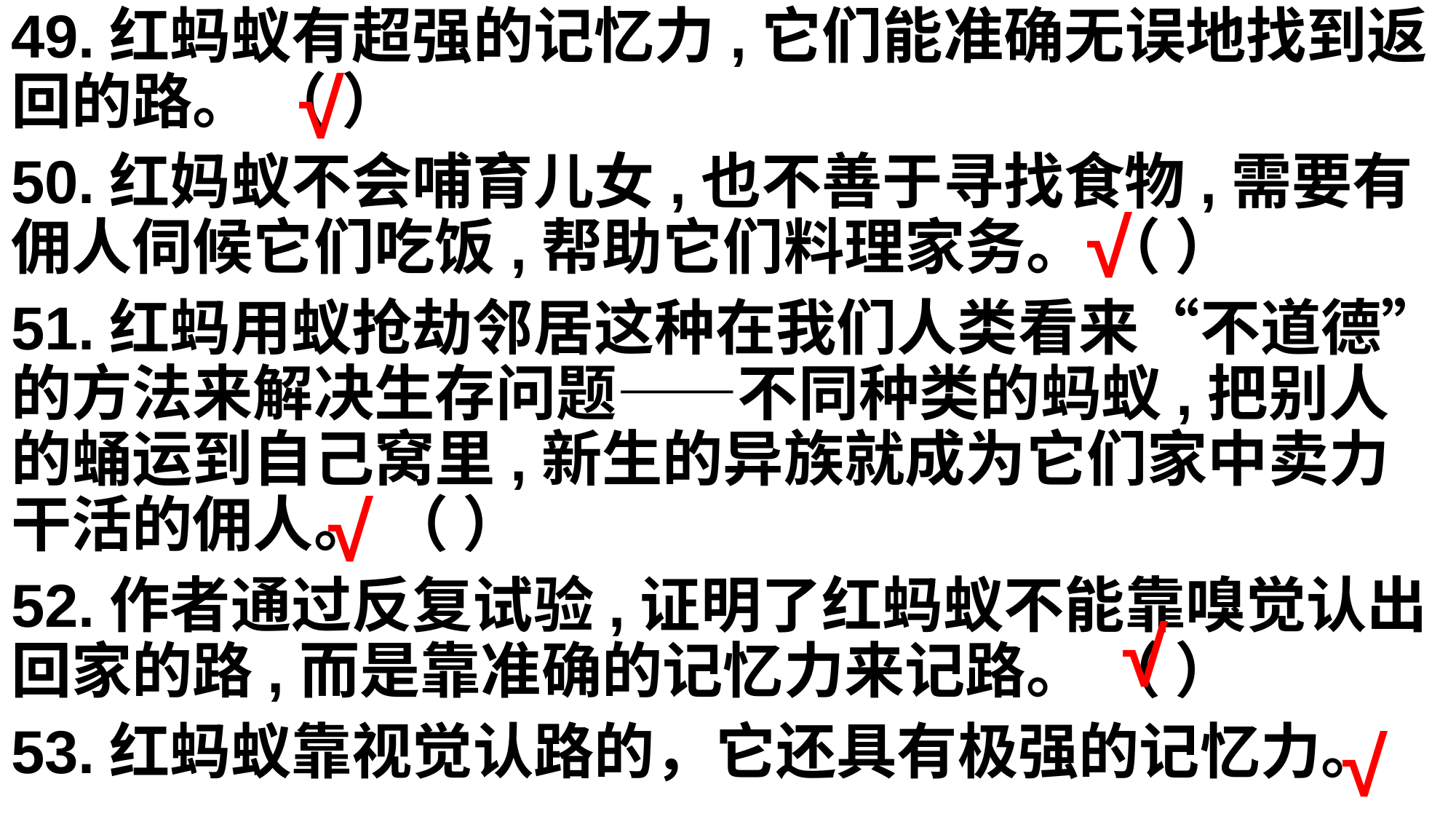

49.红蚂蚁有超强的记忆力,它们能准确无误地找到返回的路。 （ ）
50.红妈蚁不会哺育儿女,也不善于寻找食物,需要有佣人伺候它们吃饭,帮助它们料理家务。 （ ）
51.红蚂用蚁抢劫邻居这种在我们人类看来“不道德”的方法来解决生存问题——不同种类的蚂蚁,把别人的蛹运到自己窝里,新生的异族就成为它们家中卖力干活的佣人。 （ ）
52.作者通过反复试验,证明了红蚂蚁不能靠嗅觉认出回家的路,而是靠准确的记忆力来记路。 （ ）
53.红蚂蚁靠视觉认路的，它还具有极强的记忆力。
√
√
√
√
√